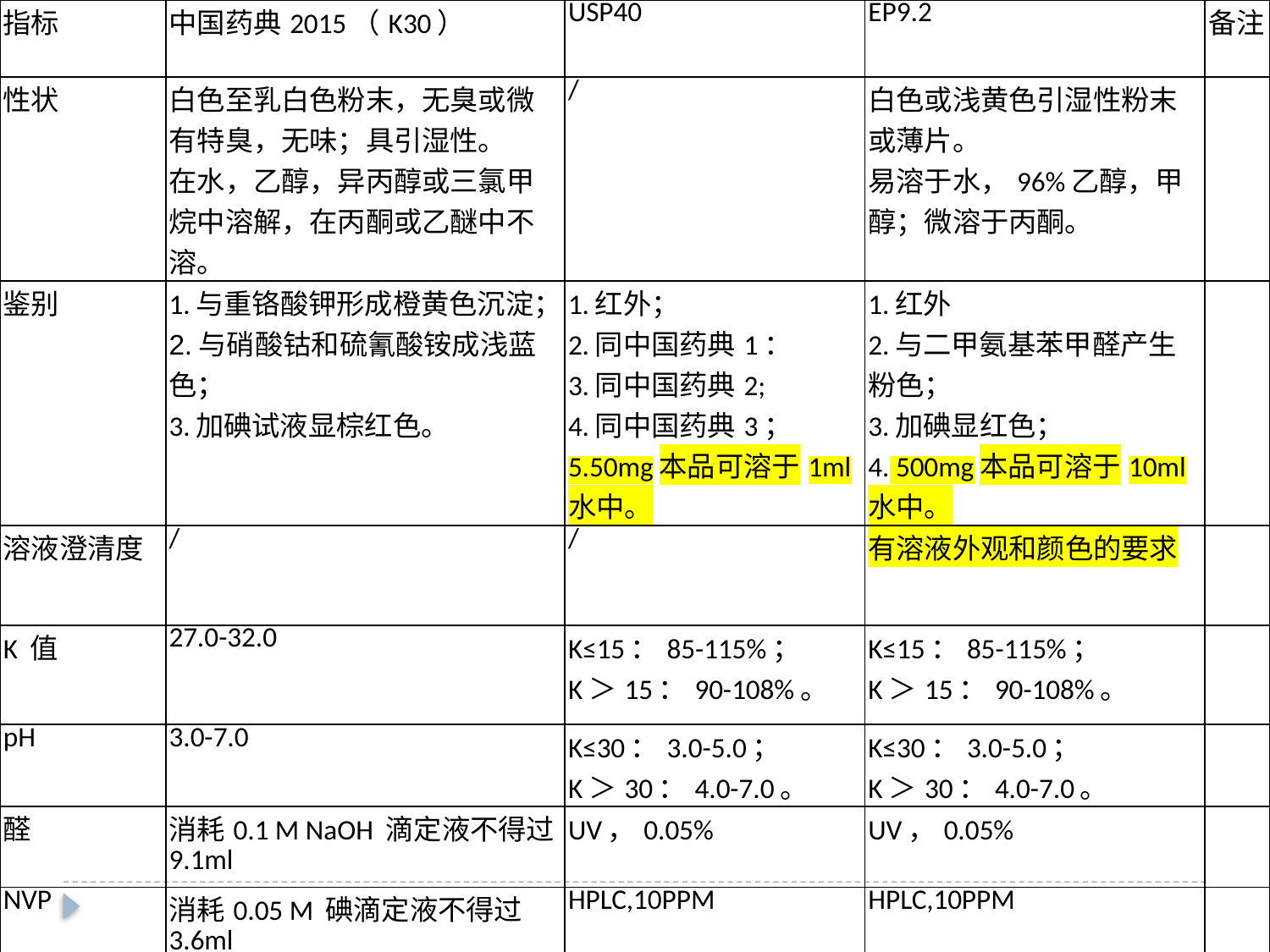

| 指标 | 中国药典2015（K30） | USP40 | EP9.2 | 备注 |
| --- | --- | --- | --- | --- |
| 性状 | 白色至乳白色粉末，无臭或微有特臭，无味；具引湿性。 在水，乙醇，异丙醇或三氯甲烷中溶解，在丙酮或乙醚中不溶。 | / | 白色或浅黄色引湿性粉末或薄片。 易溶于水，96%乙醇，甲醇；微溶于丙酮。 |  |
| 鉴别 | 1.与重铬酸钾形成橙黄色沉淀； 2.与硝酸钴和硫氰酸铵成浅蓝色； 3.加碘试液显棕红色。 | 1.红外； 2.同中国药典1： 3.同中国药典2; 4.同中国药典3； 5.50mg本品可溶于1ml水中。 | 1.红外 2.与二甲氨基苯甲醛产生粉色； 3.加碘显红色； 4. 500mg本品可溶于10ml水中。 |  |
| 溶液澄清度 | / | / | 有溶液外观和颜色的要求 |  |
| K 值 | 27.0-32.0 | K≤15：85-115%； K＞15：90-108%。 | K≤15：85-115%； K＞15：90-108%。 |  |
| pH | 3.0-7.0 | K≤30：3.0-5.0； K＞30：4.0-7.0。 | K≤30：3.0-5.0； K＞30：4.0-7.0。 |  |
| 醛 | 消耗0.1 M NaOH 滴定液不得过9.1ml | UV，0.05% | UV，0.05% |  |
| NVP | 消耗0.05 M 碘滴定液不得过3.6ml | HPLC,10PPM | HPLC,10PPM |  |
| 肼 | / | 1ppm | 1ppm |  |